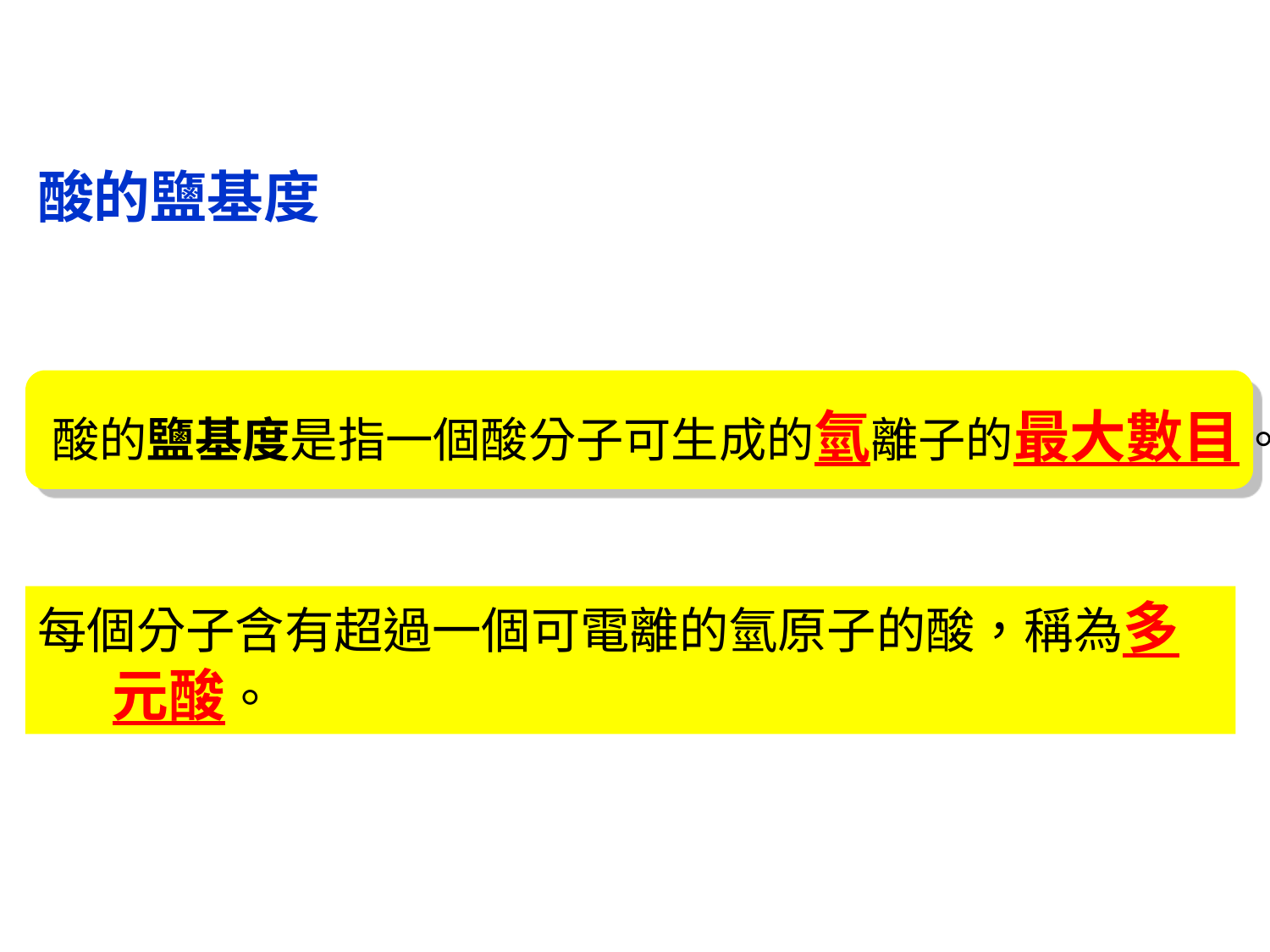

酸的鹽基度

酸的鹽基度是指一個酸分子可生成的氫離子的最大數目。
每個分子含有超過一個可電離的氫原子的酸，稱為多元酸。